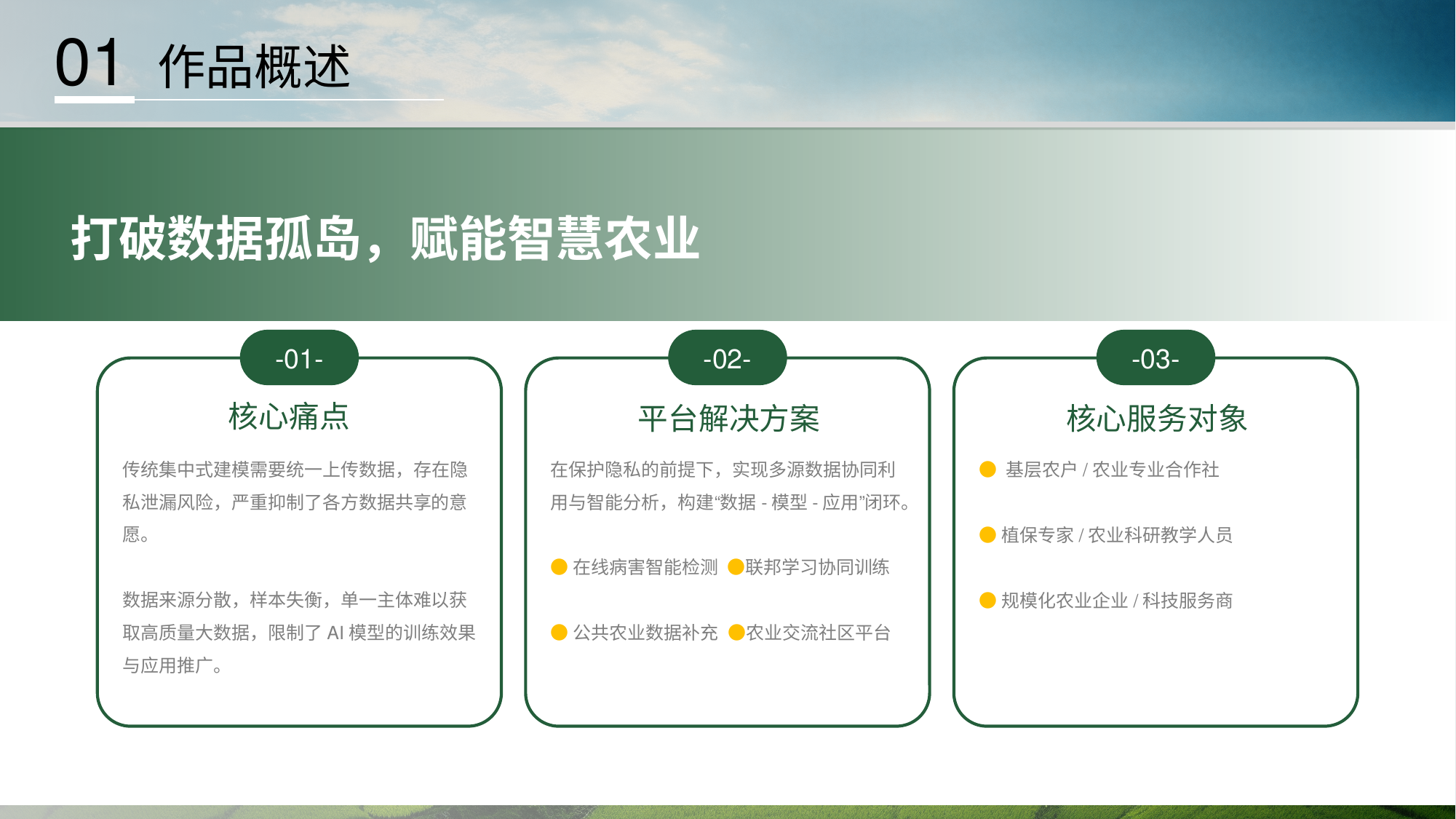

01
作品概述

打破数据孤岛，赋能智慧农业
-01-

-02-

-03-

核心痛点
传统集中式建模需要统一上传数据，存在隐私泄漏风险，严重抑制了各方数据共享的意愿。

数据来源分散，样本失衡，单一主体难以获取高质量大数据，限制了AI模型的训练效果与应用推广。
平台解决方案
在保护隐私的前提下，实现多源数据协同利用与智能分析，构建“数据-模型-应用”闭环。

●在线病害智能检测  ●联邦学习协同训练

●公共农业数据补充  ●农业交流社区平台

●
核心服务对象
● 基层农户/农业专业合作社

●植保专家/农业科研教学人员

●规模化农业企业/科技服务商